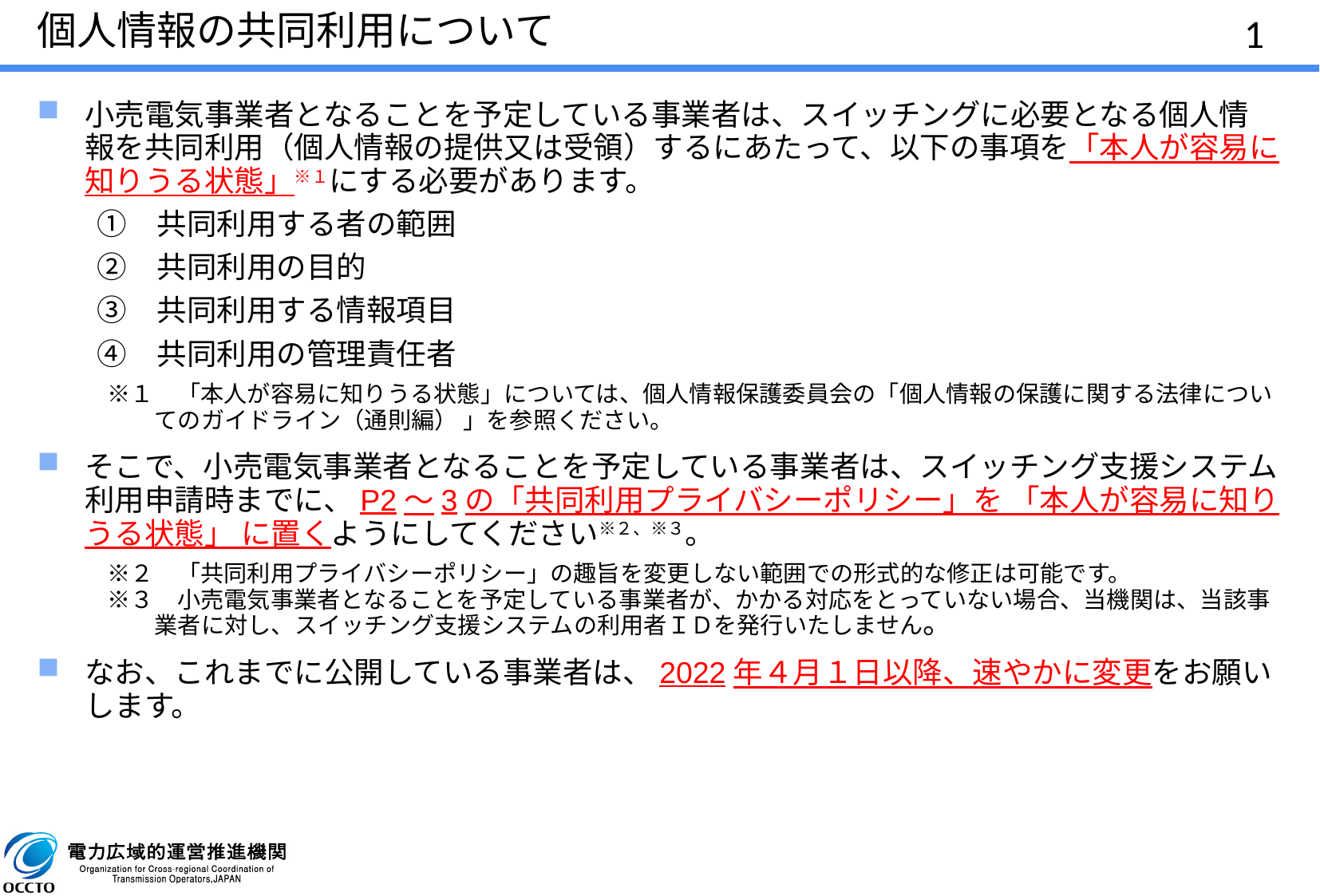

# 個人情報の共同利用について
小売電気事業者となることを予定している事業者は、スイッチングに必要となる個人情報を共同利用（個人情報の提供又は受領）するにあたって、以下の事項を「本人が容易に知りうる状態」※１にする必要があります。
　　①　共同利用する者の範囲
　　②　共同利用の目的
　　③　共同利用する情報項目
　　④　共同利用の管理責任者
　　　※１　「本人が容易に知りうる状態」については、個人情報保護委員会の「個人情報の保護に関する法律についてのガイドライン（通則編） 」を参照ください。
そこで、小売電気事業者となることを予定している事業者は、スイッチング支援システム利用申請時までに、P2～3の「共同利用プライバシーポリシー」を 「本人が容易に知りうる状態」 に置くようにしてください※２、※３。
　　　※２　「共同利用プライバシーポリシー」の趣旨を変更しない範囲での形式的な修正は可能です。
　　　※３　小売電気事業者となることを予定している事業者が、かかる対応をとっていない場合、当機関は、当該事業者に対し、スイッチング支援システムの利用者ＩＤを発行いたしません。
なお、これまでに公開している事業者は、2022年４月１日以降、速やかに変更をお願いします。